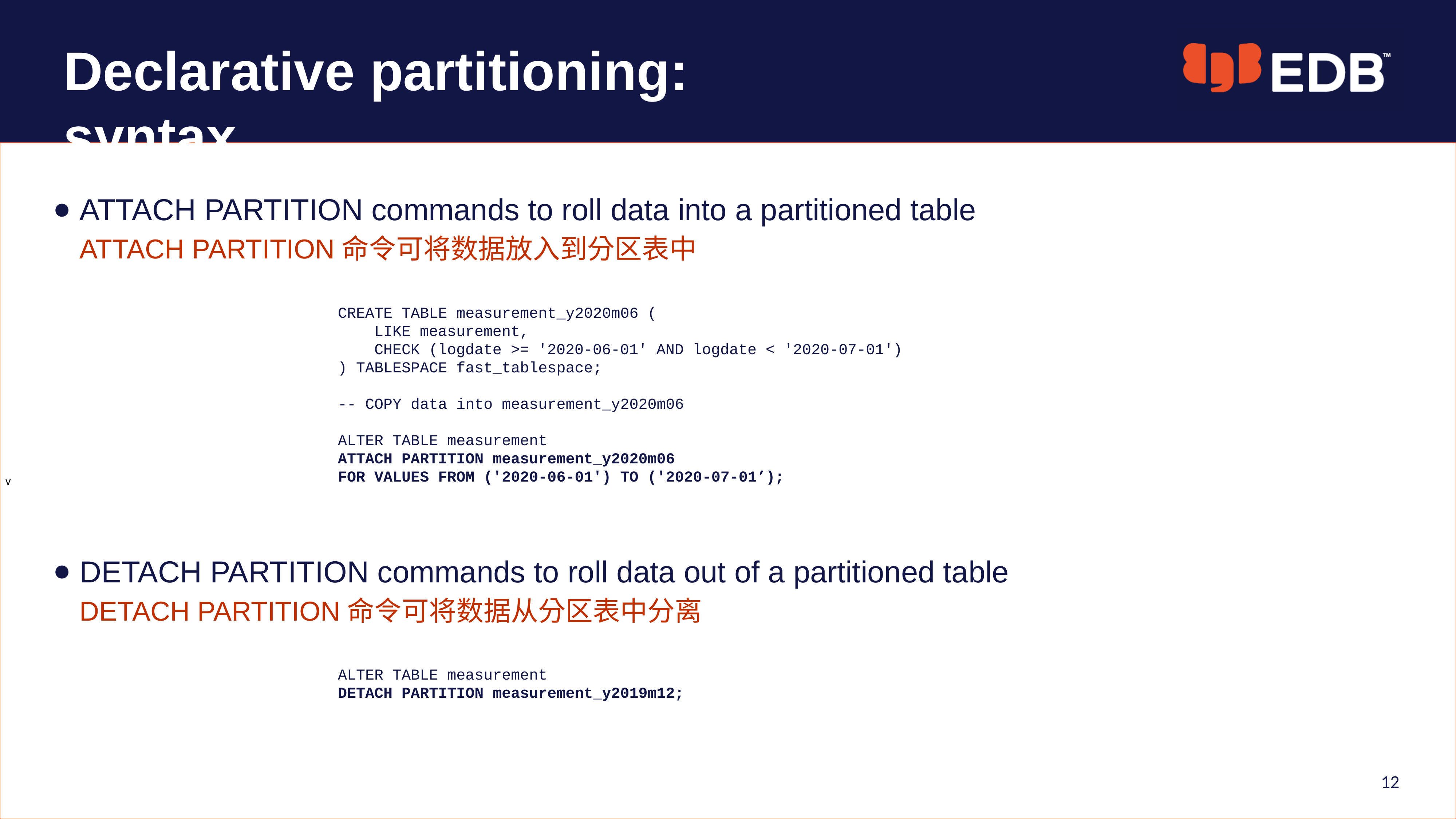

Declarative partitioning: syntax
ATTACH PARTITION commands to roll data into a partitioned table
ATTACH PARTITION命令可将数据放入到分区表中
CREATE TABLE measurement_y2020m06 (
    LIKE measurement,
    CHECK (logdate >= '2020-06-01' AND logdate < '2020-07-01')
) TABLESPACE fast_tablespace;

-- COPY data into measurement_y2020m06

ALTER TABLE measurement
ATTACH PARTITION measurement_y2020m06
FOR VALUES FROM ('2020-06-01') TO ('2020-07-01’);
DETACH PARTITION commands to roll data out of a partitioned table
DETACH PARTITION命令可将数据从分区表中分离

ALTER TABLE measurement
DETACH PARTITION measurement_y2019m12;
12
12